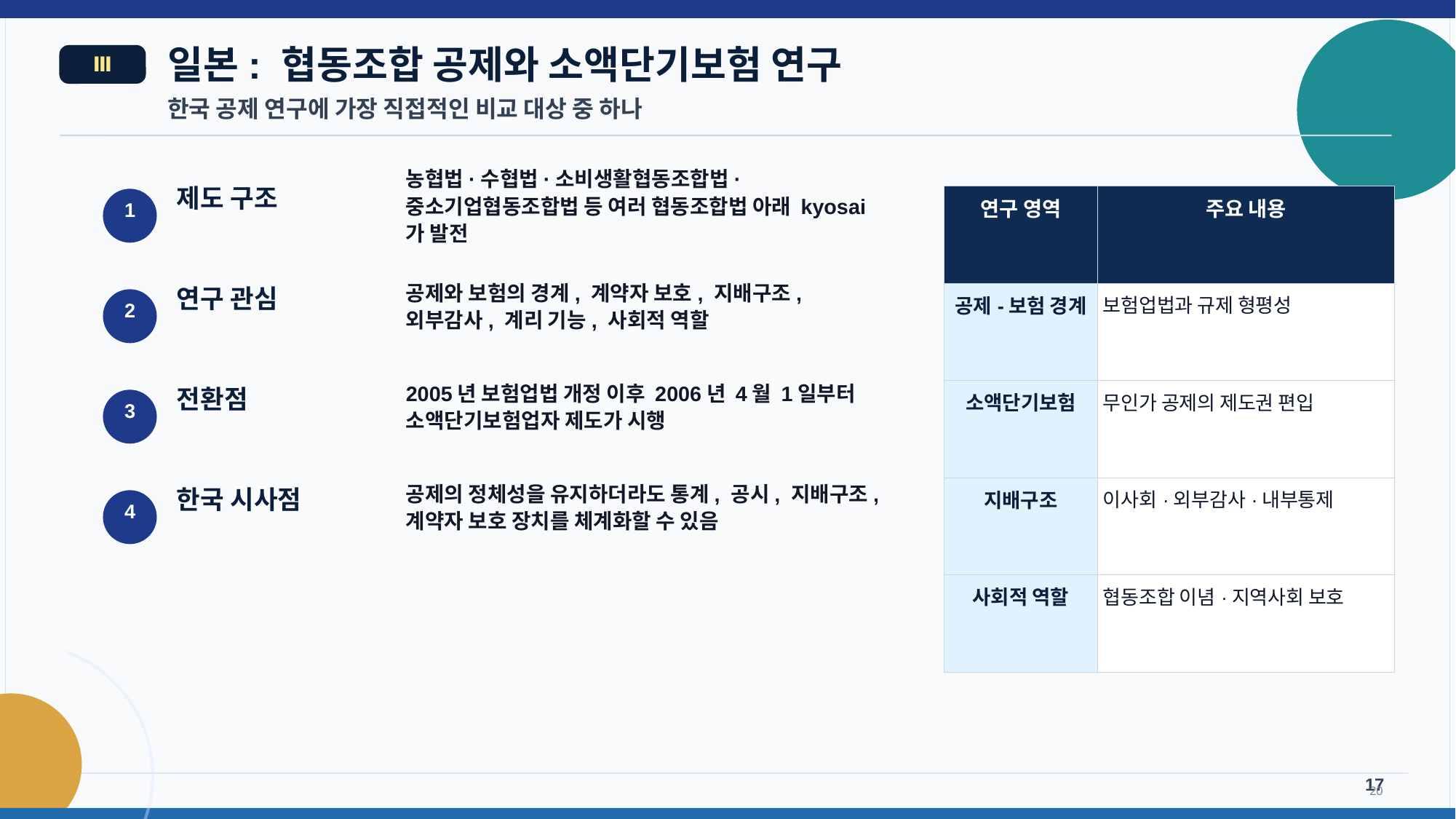

일본: 협동조합 공제와 소액단기보험 연구

Ⅲ
한국 공제 연구에 가장 직접적인 비교 대상 중 하나

농협법·수협법·소비생활협동조합법·중소기업협동조합법 등 여러 협동조합법 아래 kyosai가 발전
제도 구조
| 연구 영역 | 주요 내용 |
| --- | --- |
| 공제-보험 경계 | 보험업법과 규제 형평성 |
| 소액단기보험 | 무인가 공제의 제도권 편입 |
| 지배구조 | 이사회·외부감사·내부통제 |
| 사회적 역할 | 협동조합 이념·지역사회 보호 |

1
공제와 보험의 경계, 계약자 보호, 지배구조, 외부감사, 계리 기능, 사회적 역할
연구 관심

2
2005년 보험업법 개정 이후 2006년 4월 1일부터 소액단기보험업자 제도가 시행
전환점

3
공제의 정체성을 유지하더라도 통계, 공시, 지배구조, 계약자 보호 장치를 체계화할 수 있음
한국 시사점

4

17
20